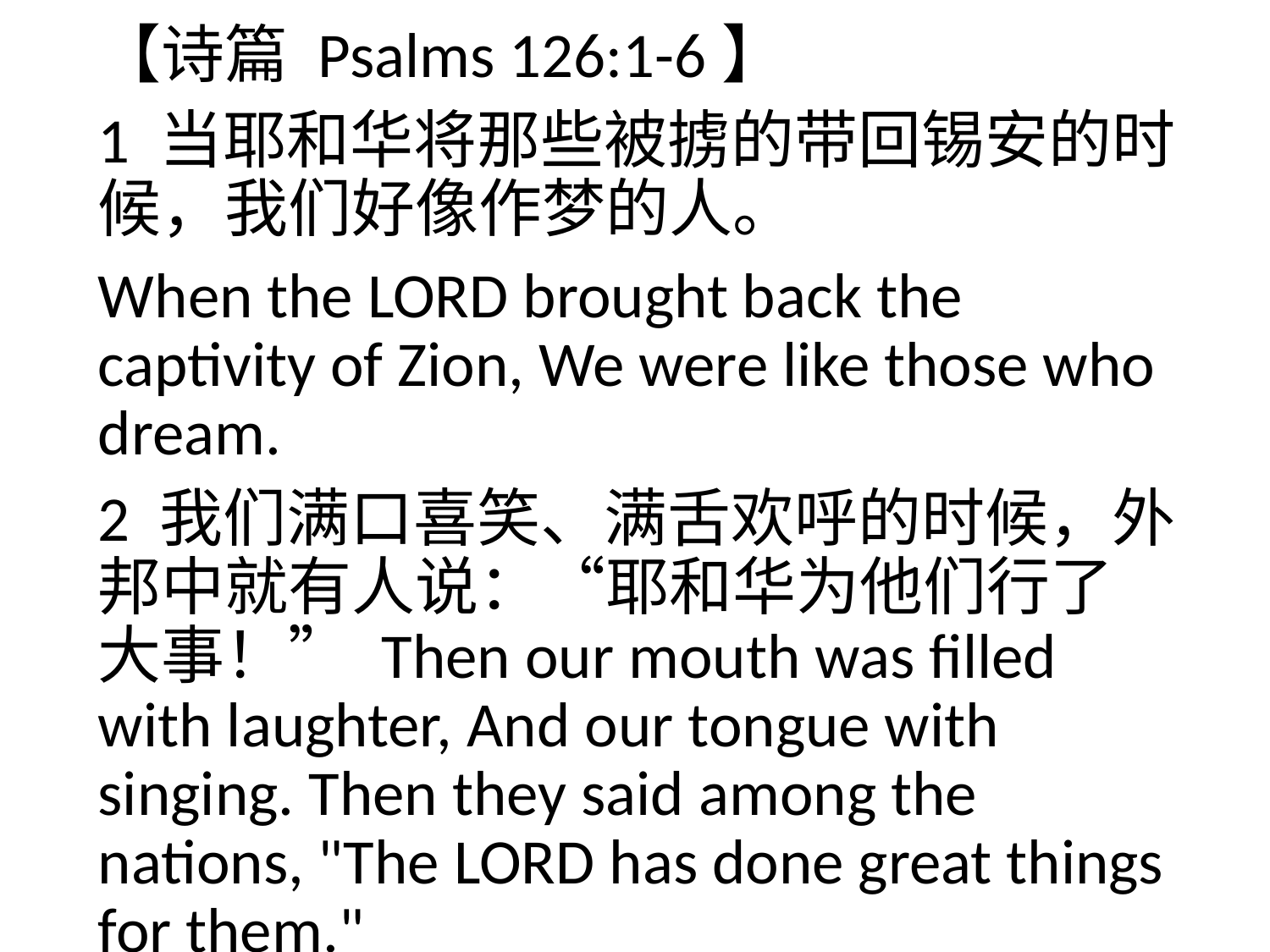

【诗篇 Psalms 126:1-6】
1 当耶和华将那些被掳的带回锡安的时候，我们好像作梦的人。
When the LORD brought back the captivity of Zion, We were like those who dream.
2 我们满口喜笑、满舌欢呼的时候，外邦中就有人说：“耶和华为他们行了大事！” Then our mouth was filled with laughter, And our tongue with singing. Then they said among the nations, "The LORD has done great things for them."